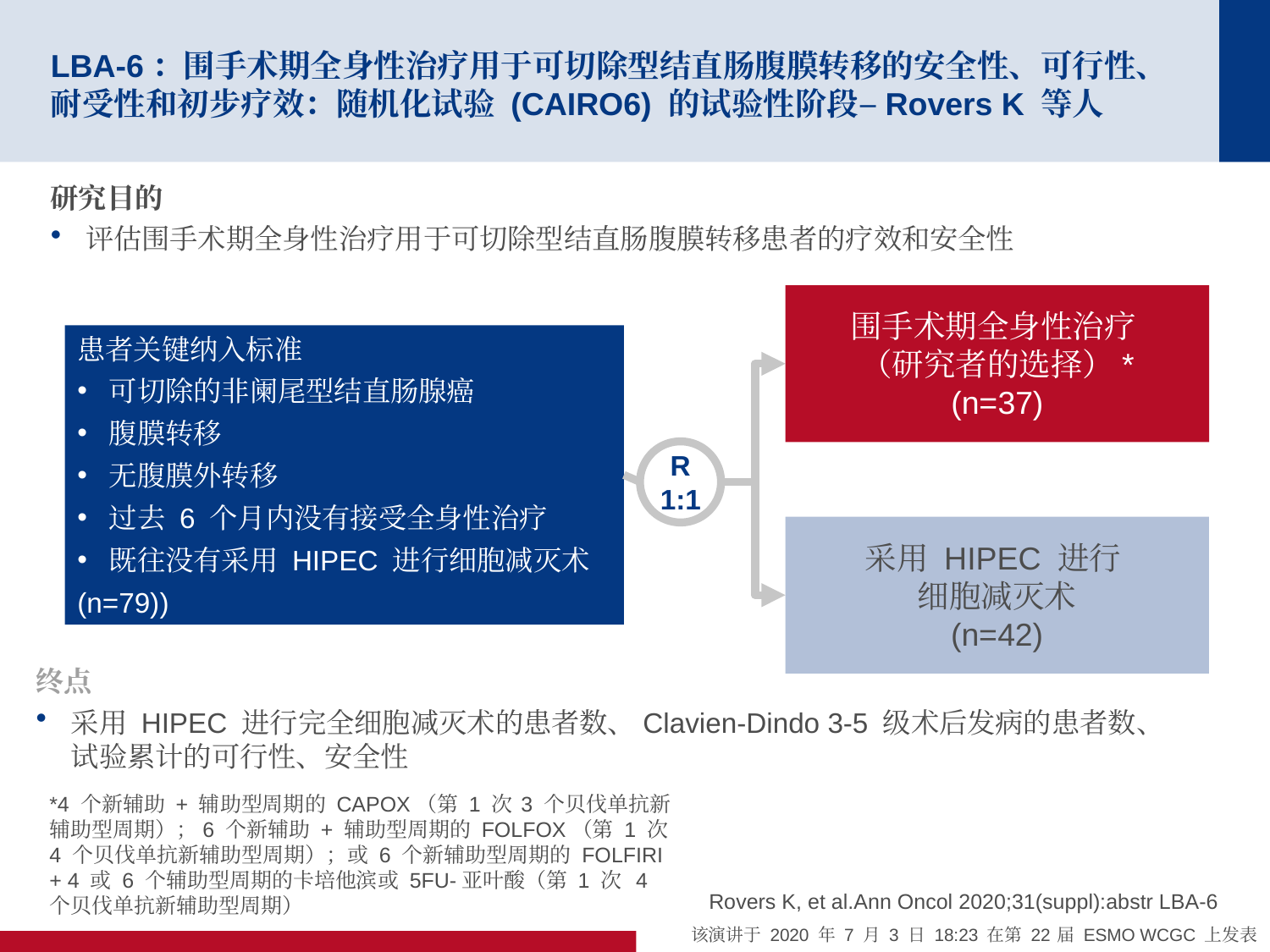

# LBA-6：围手术期全身性治疗用于可切除型结直肠腹膜转移的安全性、可行性、耐受性和初步疗效：随机化试验 (CAIRO6) 的试验性阶段–Rovers K 等人
研究目的
评估围手术期全身性治疗用于可切除型结直肠腹膜转移患者的疗效和安全性
围手术期全身性治疗
（研究者的选择）*
(n=37)
患者关键纳入标准
可切除的非阑尾型结直肠腺癌
腹膜转移
无腹膜外转移
过去 6 个月内没有接受全身性治疗
既往没有采用 HIPEC 进行细胞减灭术
(n=79))
R
1:1
采用 HIPEC 进行
细胞减灭术
(n=42)
终点
采用 HIPEC 进行完全细胞减灭术的患者数、Clavien-Dindo 3-5 级术后发病的患者数、试验累计的可行性、安全性

Rovers K, et al.Ann Oncol 2020;31(suppl):abstr LBA-6
*4 个新辅助 + 辅助型周期的 CAPOX（第 1 次 3 个贝伐单抗新辅助型周期）；6 个新辅助 + 辅助型周期的 FOLFOX（第 1 次 4 个贝伐单抗新辅助型周期）；或 6 个新辅助型周期的 FOLFIRI + 4 或 6 个辅助型周期的卡培他滨或 5FU-亚叶酸（第 1 次  4 个贝伐单抗新辅助型周期）
该演讲于 2020 年 7 月 3 日 18:23 在第 22 届 ESMO WCGC 上发表